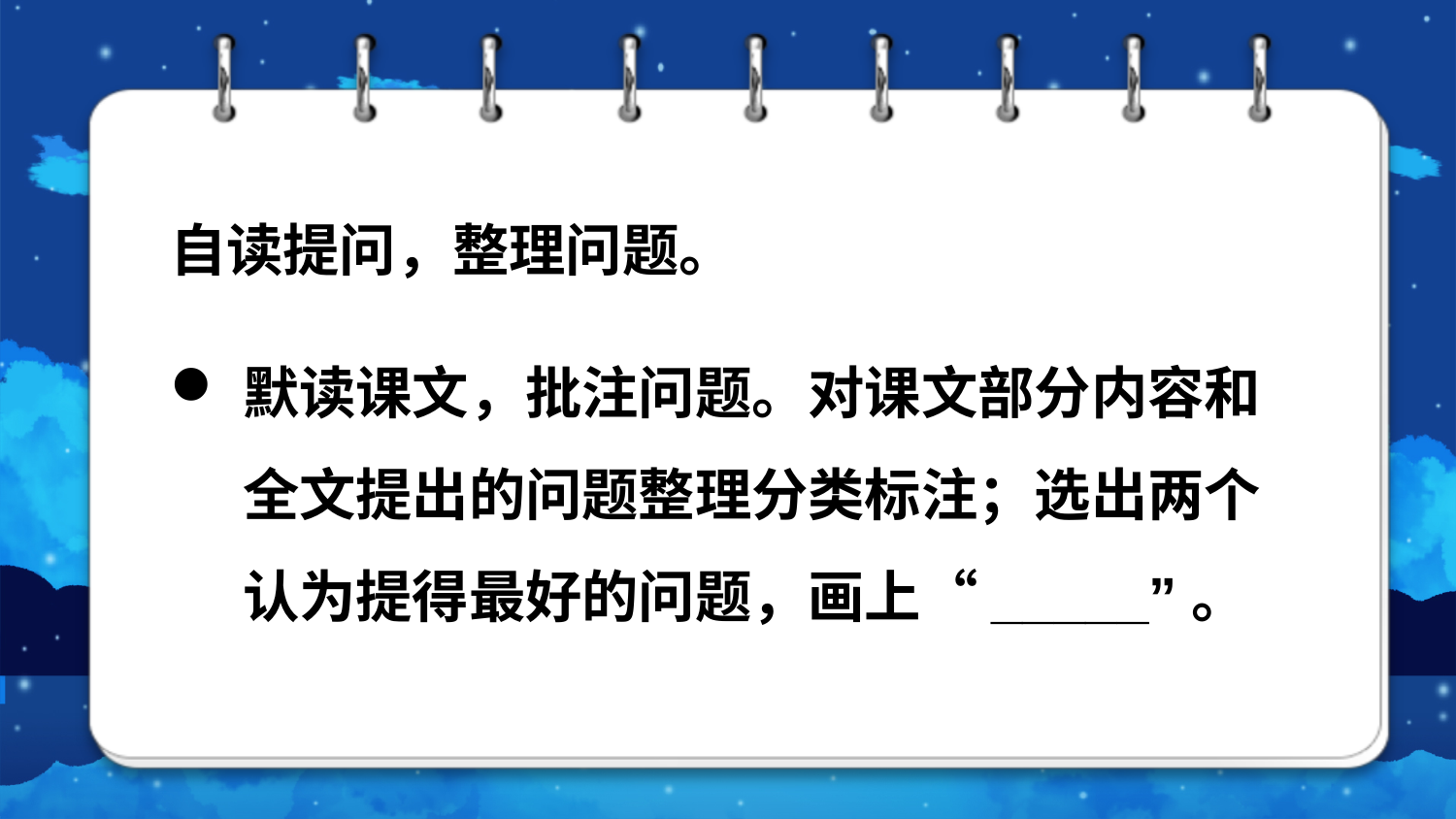

自读提问，整理问题。
默读课文，批注问题。对课文部分内容和全文提出的问题整理分类标注；选出两个认为提得最好的问题，画上“_____”。